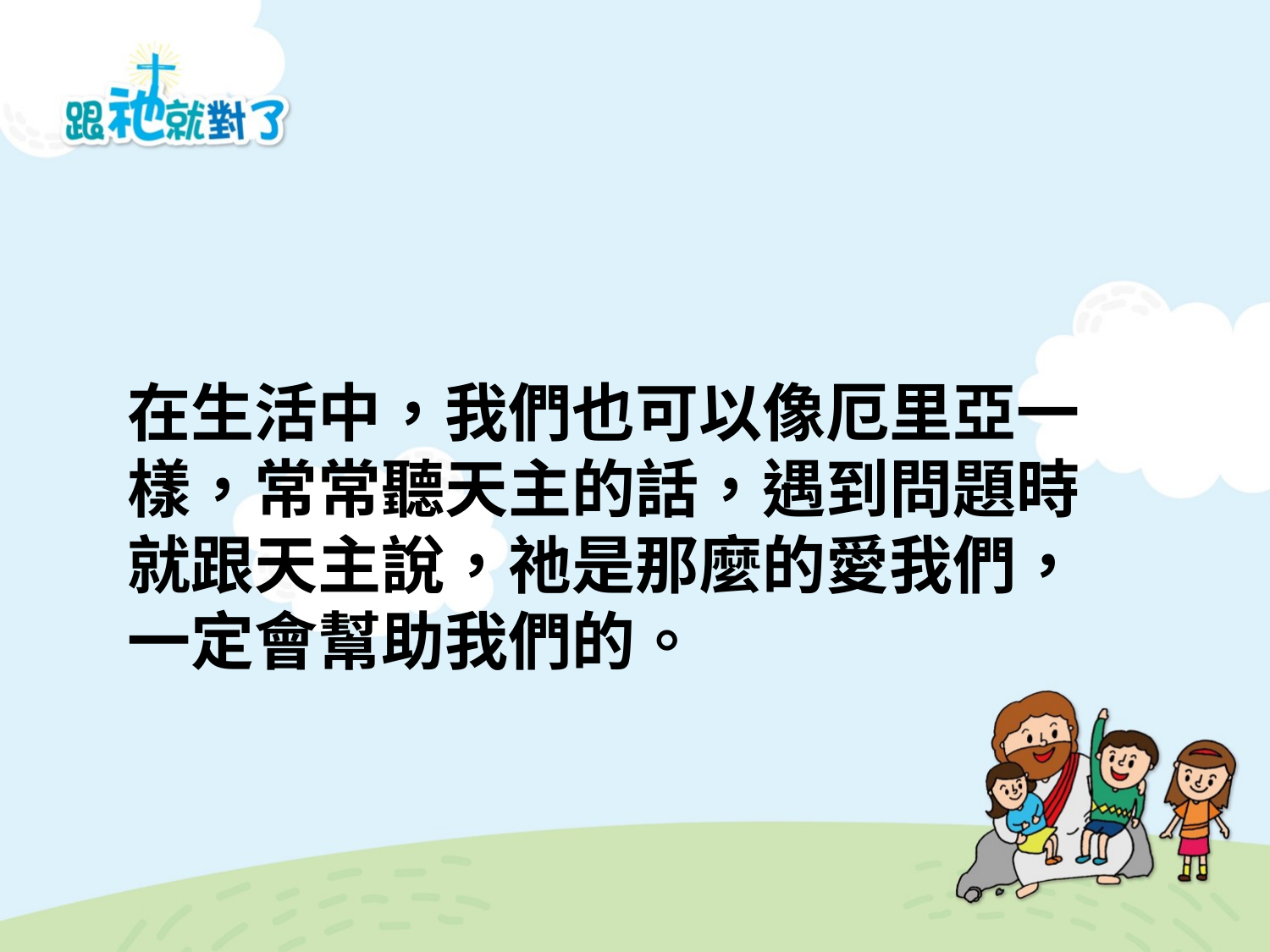

在生活中，我們也可以像厄里亞一樣，常常聽天主的話，遇到問題時就跟天主說，祂是那麼的愛我們，一定會幫助我們的。